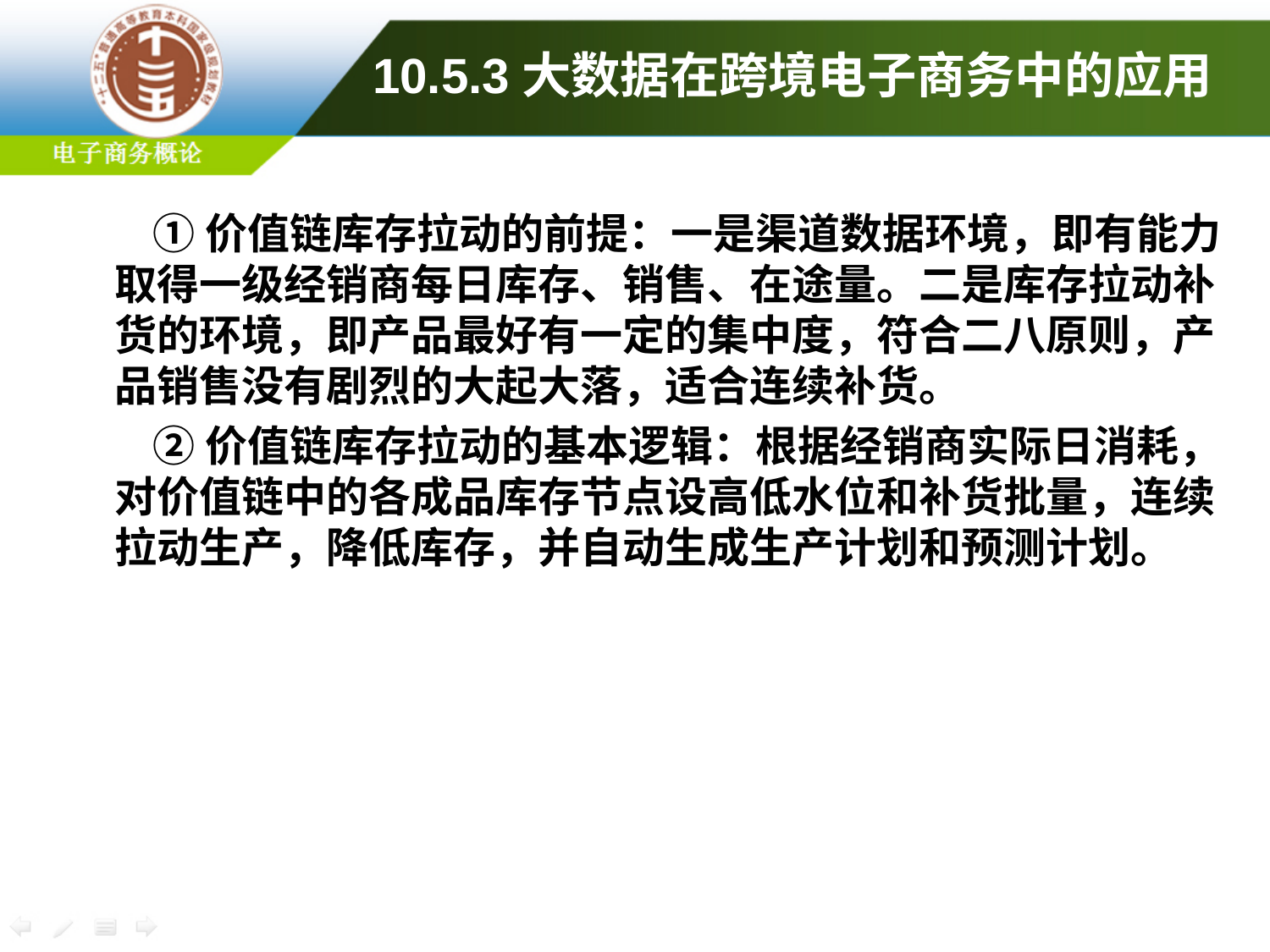

10.5.3大数据在跨境电子商务中的应用
         ①价值链库存拉动的前提：一是渠道数据环境，即有能力取得一级经销商每日库存、销售、在途量。二是库存拉动补货的环境，即产品最好有一定的集中度，符合二八原则，产品销售没有剧烈的大起大落，适合连续补货。
         ②价值链库存拉动的基本逻辑：根据经销商实际日消耗，对价值链中的各成品库存节点设高低水位和补货批量，连续拉动生产，降低库存，并自动生成生产计划和预测计划。